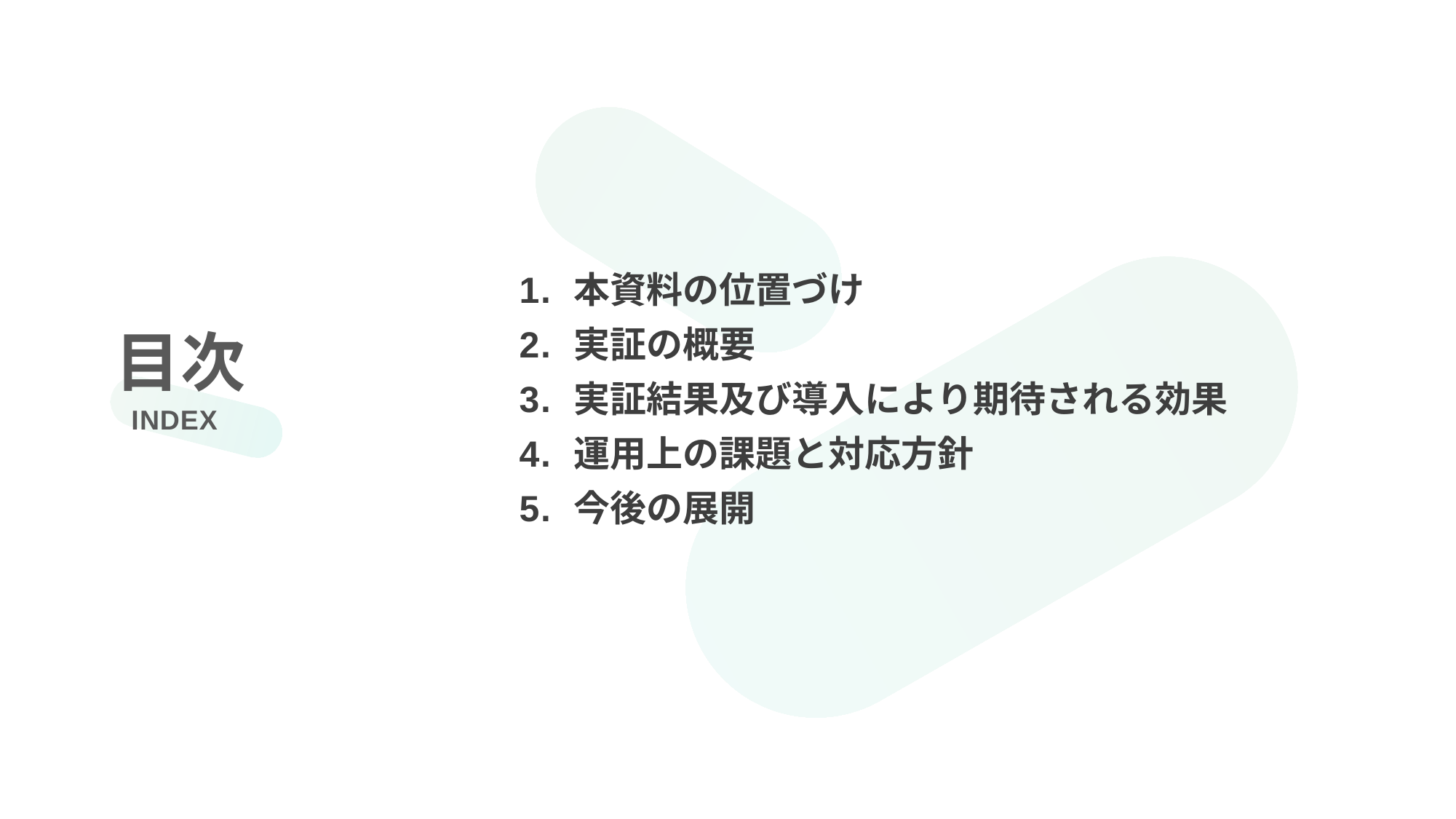

本資料の位置づけ
実証の概要
実証結果及び導入により期待される効果
運用上の課題と対応方針
今後の展開